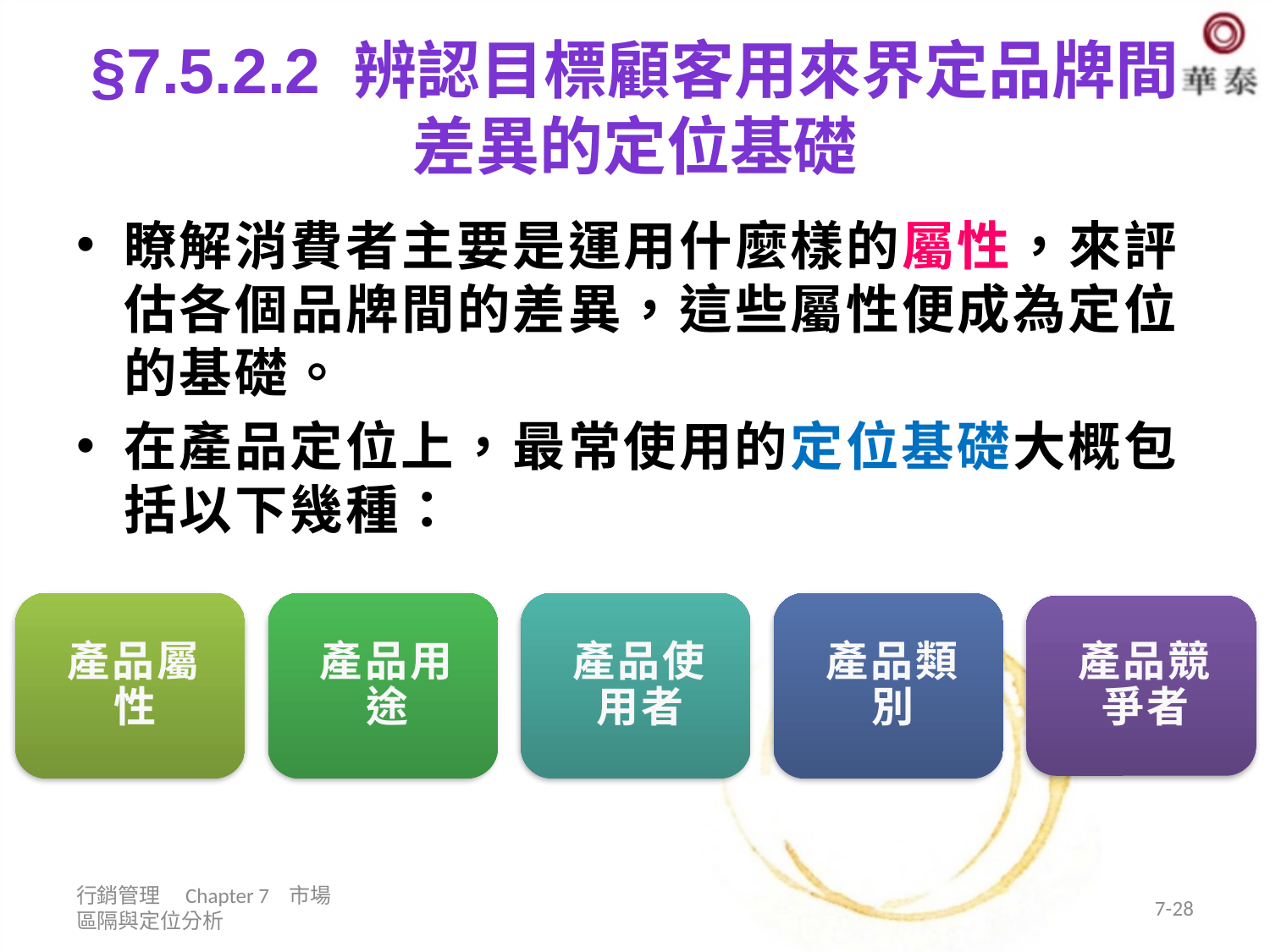

# §7.5.2.2 辨認目標顧客用來界定品牌間差異的定位基礎
瞭解消費者主要是運用什麼樣的屬性，來評估各個品牌間的差異，這些屬性便成為定位的基礎。
在產品定位上，最常使用的定位基礎大概包括以下幾種：
產品屬性
產品用途
產品使用者
產品類別
產品競爭者
行銷管理   Chapter 7   市場區隔與定位分析
7-28